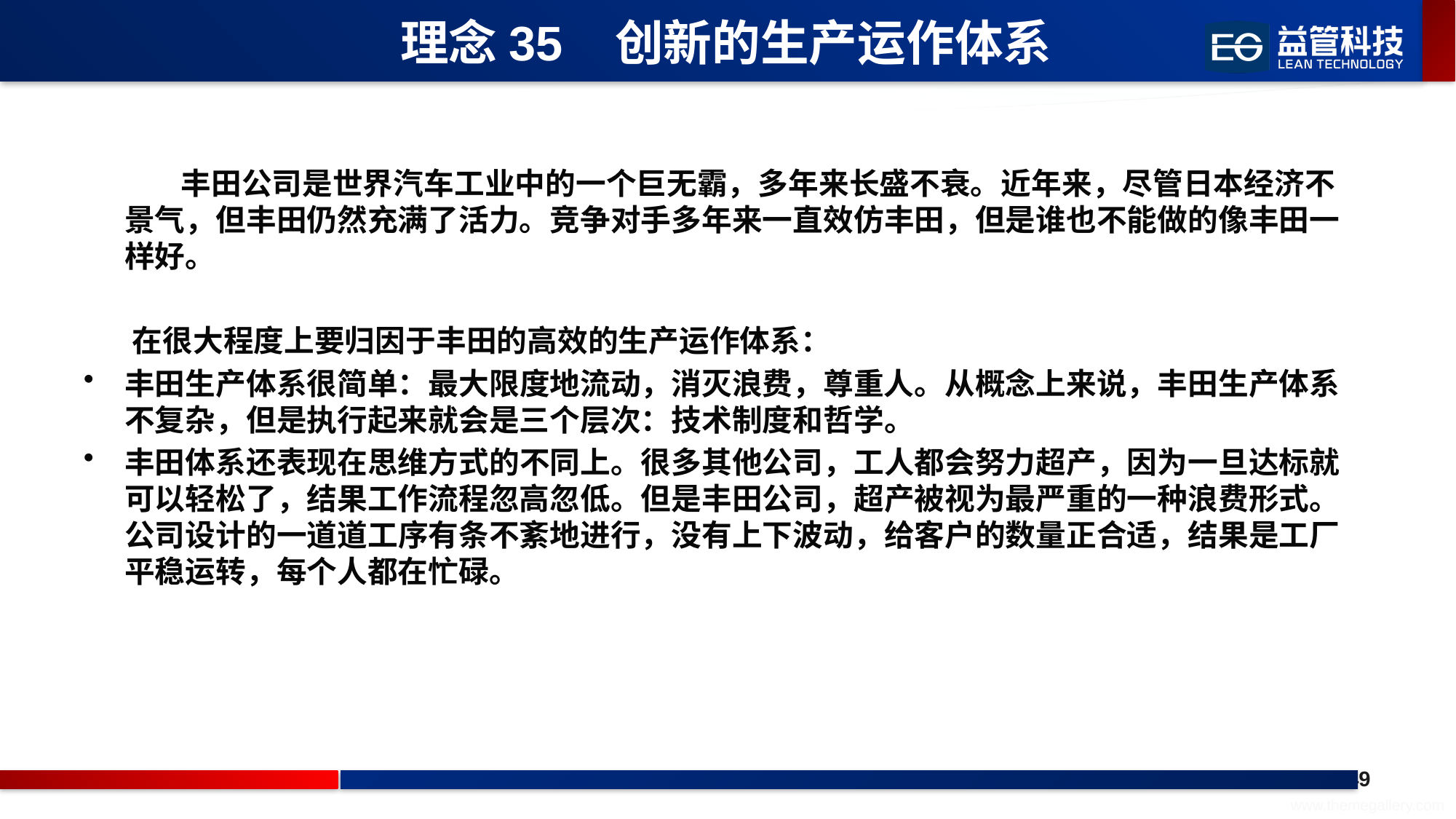

# 理念35   创新的生产运作体系
             丰田公司是世界汽车工业中的一个巨无霸，多年来长盛不衰。近年来，尽管日本经济不景气，但丰田仍然充满了活力。竞争对手多年来一直效仿丰田，但是谁也不能做的像丰田一样好。

      在很大程度上要归因于丰田的高效的生产运作体系：
丰田生产体系很简单：最大限度地流动，消灭浪费，尊重人。从概念上来说，丰田生产体系不复杂，但是执行起来就会是三个层次：技术制度和哲学。
丰田体系还表现在思维方式的不同上。很多其他公司，工人都会努力超产，因为一旦达标就可以轻松了，结果工作流程忽高忽低。但是丰田公司，超产被视为最严重的一种浪费形式。公司设计的一道道工序有条不紊地进行，没有上下波动，给客户的数量正合适，结果是工厂平稳运转，每个人都在忙碌。